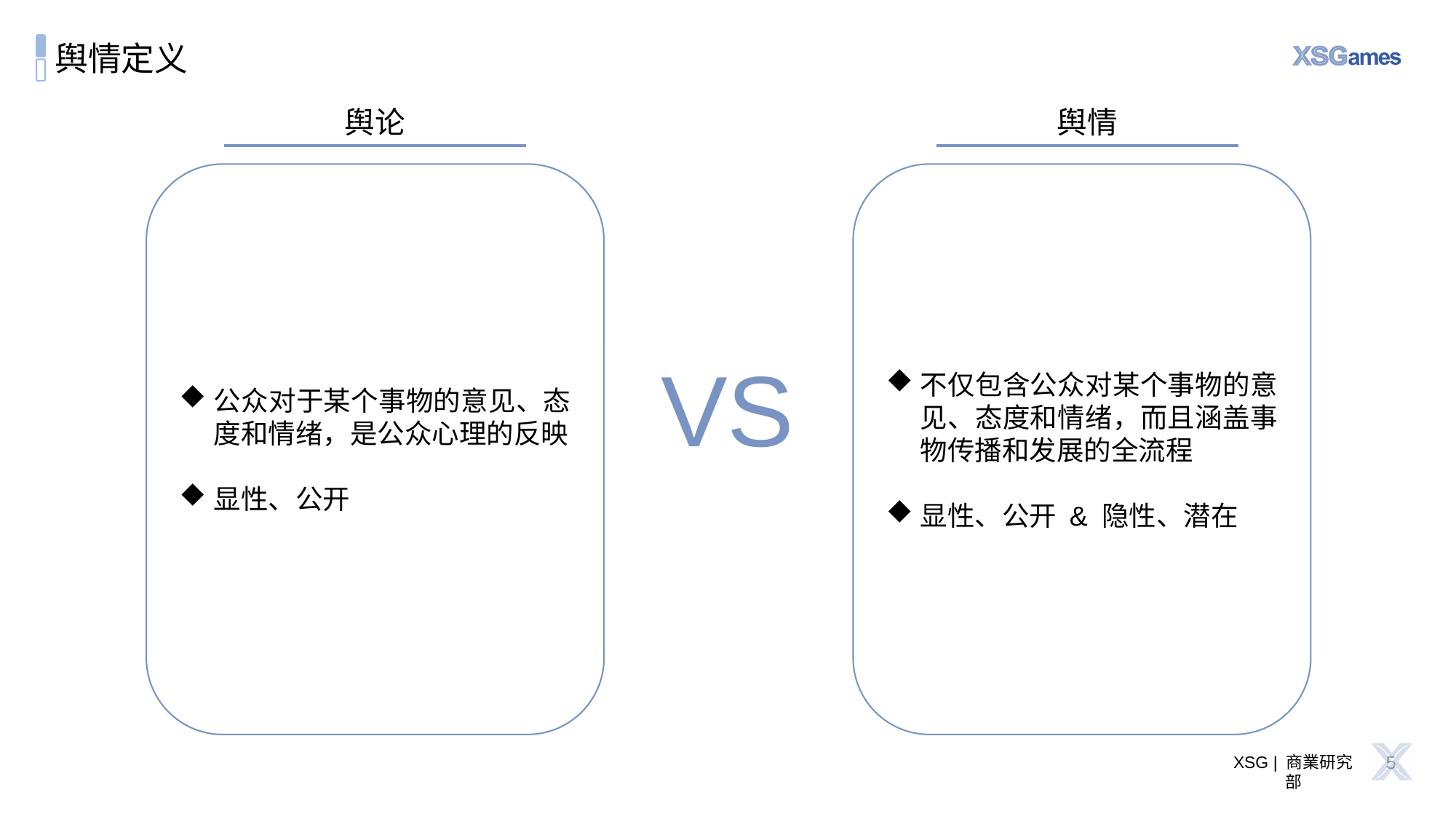

# 舆情定义
舆论
舆情
公众对于某个事物的意见、态度和情绪，是公众心理的反映

显性、公开
不仅包含公众对某个事物的意见、态度和情绪，而且涵盖事物传播和发展的全流程

显性、公开 & 隐性、潜在
VS
5